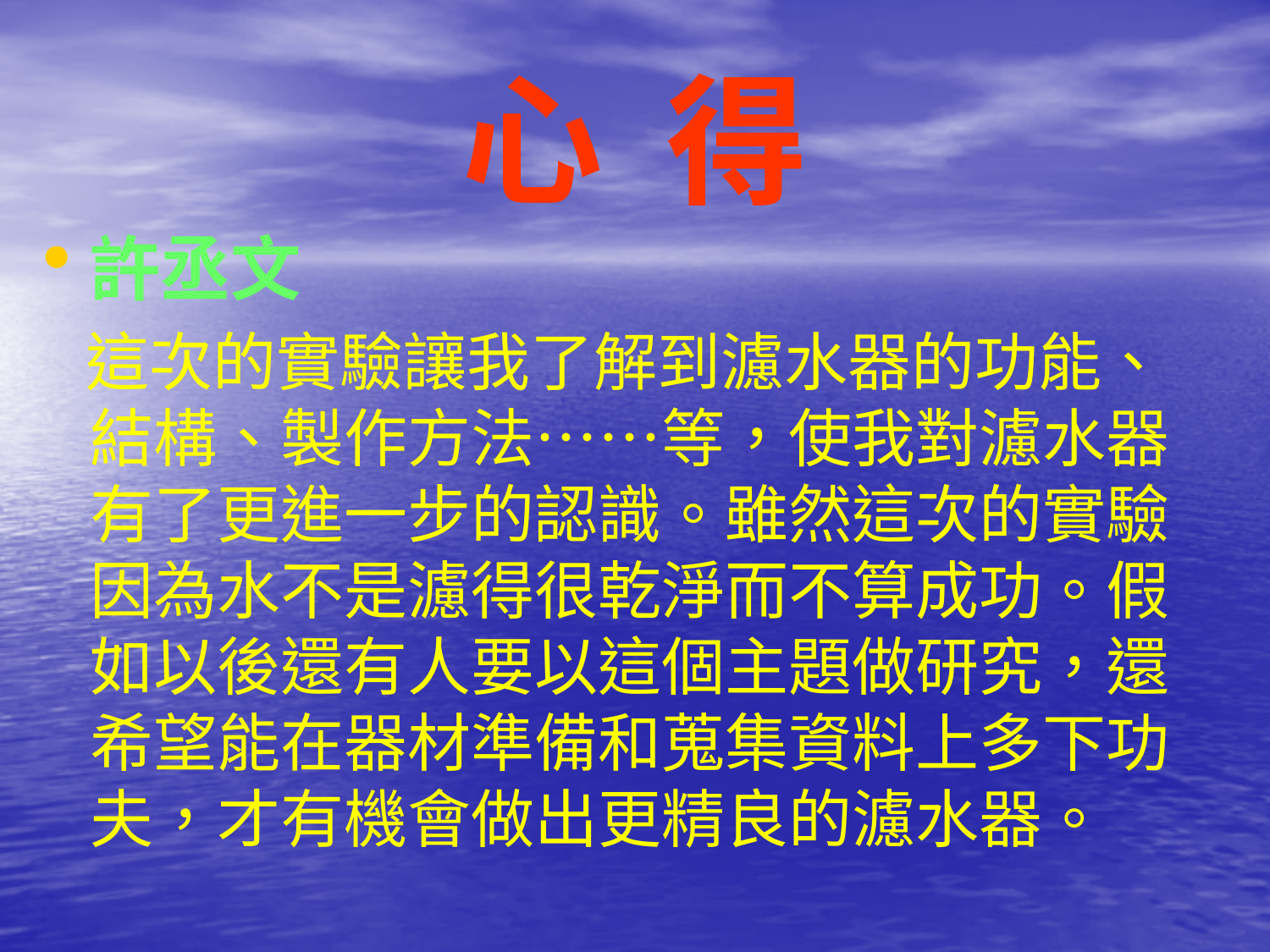

# 心  得
許丞文
  這次的實驗讓我了解到濾水器的功能、結構、製作方法……等，使我對濾水器有了更進一步的認識。雖然這次的實驗因為水不是濾得很乾淨而不算成功。假如以後還有人要以這個主題做研究，還希望能在器材準備和蒐集資料上多下功夫，才有機會做出更精良的濾水器。